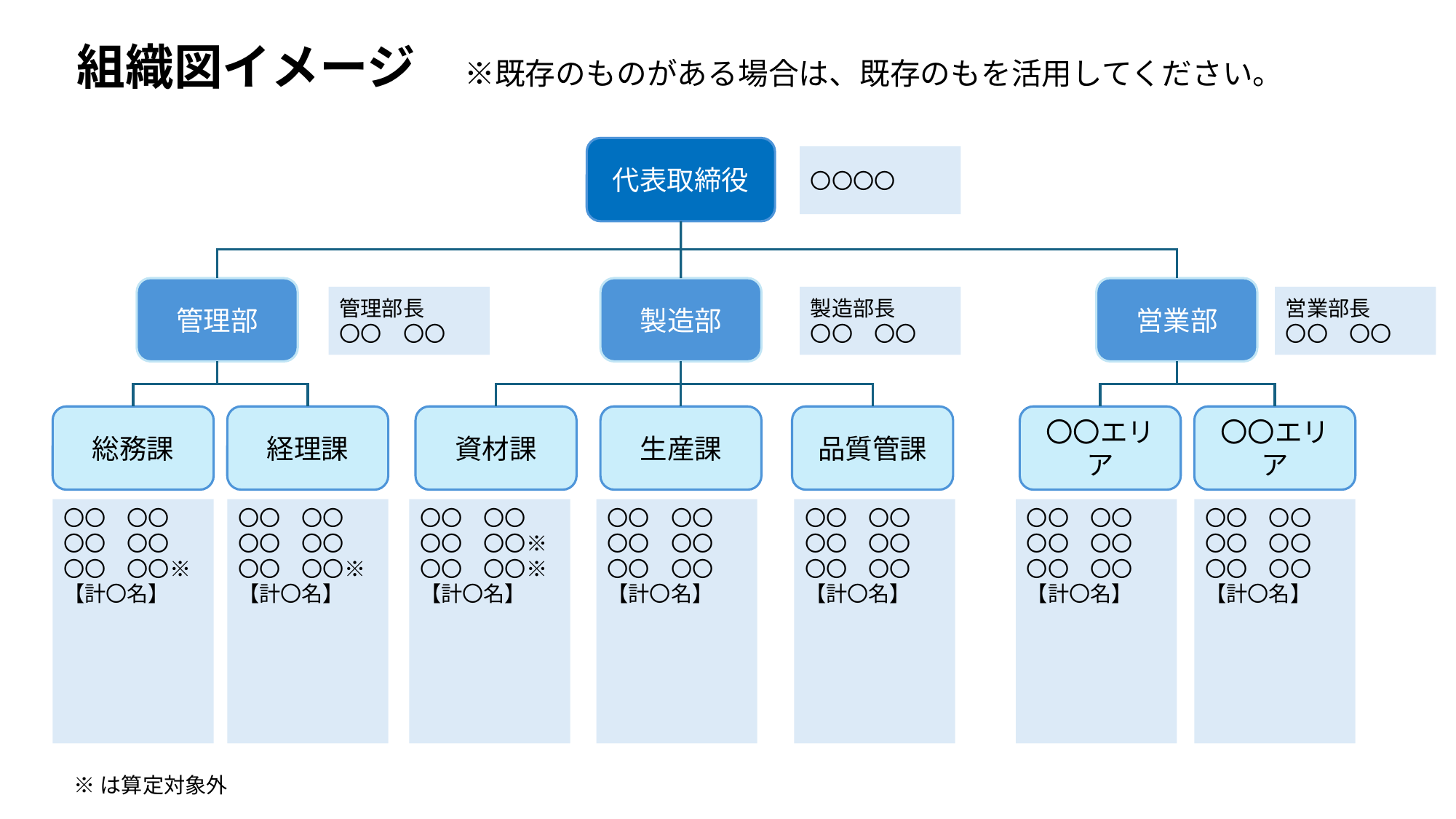

組織図イメージ　※既存のものがある場合は、既存のもを活用してください。
代表取締役
〇〇〇〇
管理部
製造部
営業部
管理部長
〇〇　〇〇
製造部長
〇〇　〇〇
営業部長
〇〇　〇〇
総務課
経理課
資材課
生産課
品質管課
〇〇エリア
〇〇エリア
〇〇　〇〇
〇〇　〇〇
〇〇　〇〇※
【計〇名】
〇〇　〇〇
〇〇　〇〇
〇〇　〇〇※
【計〇名】
〇〇　〇〇
〇〇　〇〇※
〇〇　〇〇※
【計〇名】
〇〇　〇〇
〇〇　〇〇
〇〇　〇〇
【計〇名】
〇〇　〇〇
〇〇　〇〇
〇〇　〇〇
【計〇名】
〇〇　〇〇
〇〇　〇〇
〇〇　〇〇
【計〇名】
〇〇　〇〇
〇〇　〇〇
〇〇　〇〇
【計〇名】
※は算定対象外